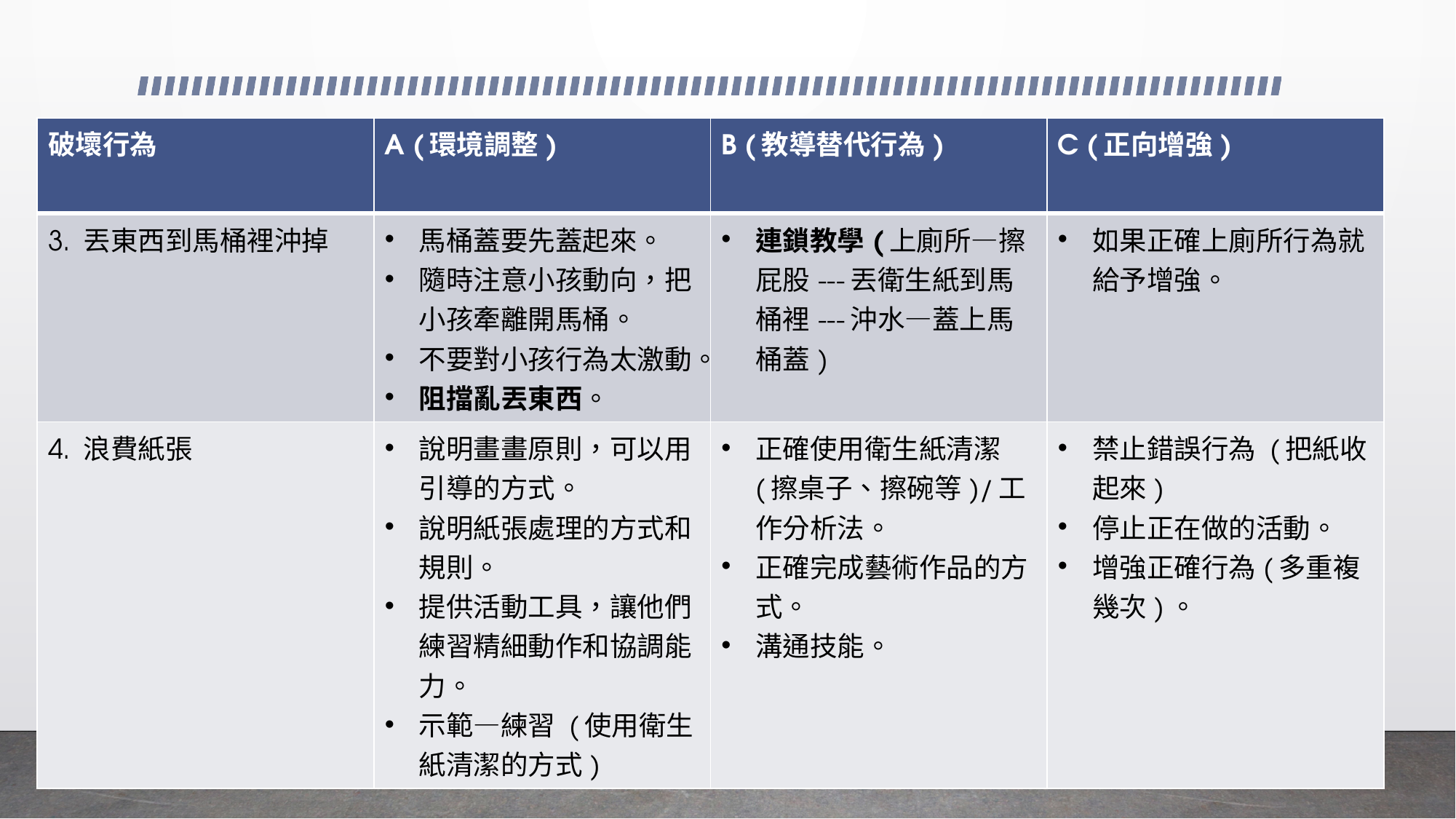

| 破壞行為 | A (環境調整) | B (教導替代行為) | C (正向增強) |
| --- | --- | --- | --- |
| 3. 丟東西到馬桶裡沖掉 | 馬桶蓋要先蓋起來。 隨時注意小孩動向，把小孩牽離開馬桶。 不要對小孩行為太激動。 阻擋亂丟東西。 | 連鎖教學(上廁所—擦屁股---丟衛生紙到馬桶裡---沖水—蓋上馬桶蓋) | 如果正確上廁所行為就給予增強。 |
| 4. 浪費紙張 | 說明畫畫原則，可以用引導的方式。 說明紙張處理的方式和規則。 提供活動工具，讓他們練習精細動作和協調能力。 示範—練習 (使用衛生紙清潔的方式) | 正確使用衛生紙清潔(擦桌子、擦碗等)/工作分析法。 正確完成藝術作品的方式。 溝通技能。 | 禁止錯誤行為 (把紙收起來) 停止正在做的活動。 增強正確行為(多重複幾次)。 |